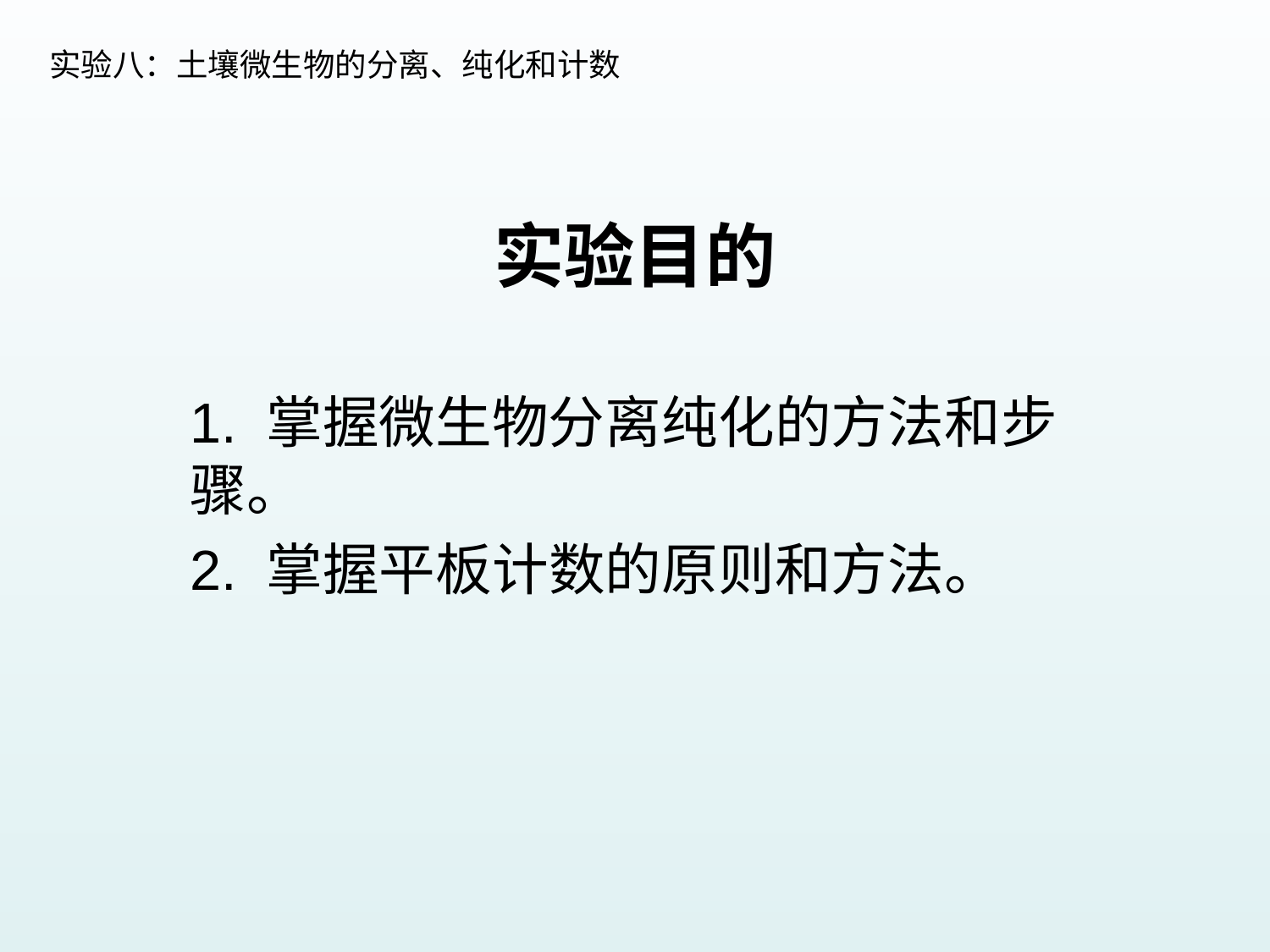

实验八：土壤微生物的分离、纯化和计数
实验目的

1. 掌握微生物分离纯化的方法和步骤。
2. 掌握平板计数的原则和方法。